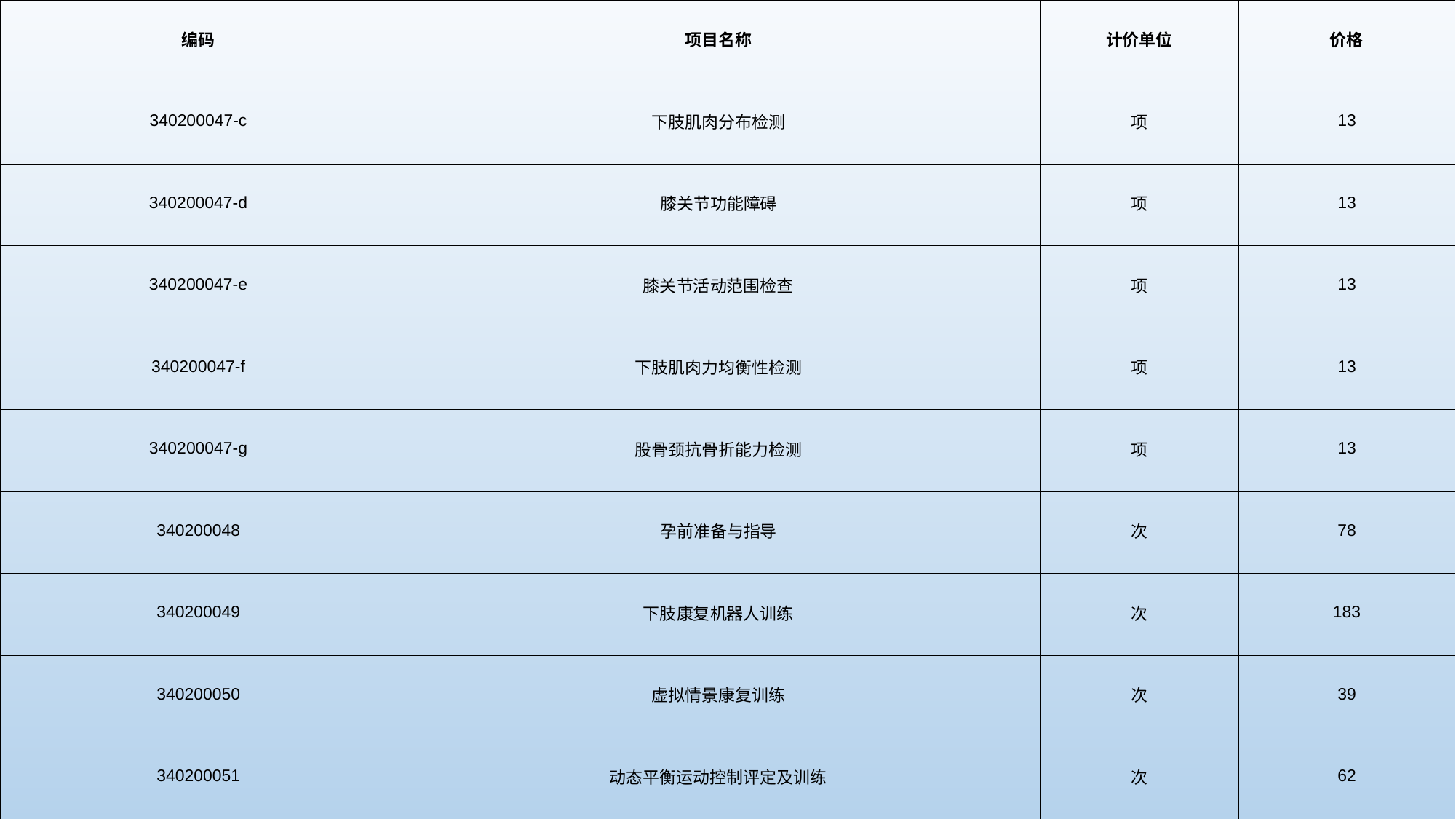

| 编码 | 项目名称 | 计价单位 | 价格 |
| --- | --- | --- | --- |
| 340200047-c | 下肢肌肉分布检测 | 项 | 13 |
| 340200047-d | 膝关节功能障碍 | 项 | 13 |
| 340200047-e | 膝关节活动范围检查 | 项 | 13 |
| 340200047-f | 下肢肌肉力均衡性检测 | 项 | 13 |
| 340200047-g | 股骨颈抗骨折能力检测 | 项 | 13 |
| 340200048 | 孕前准备与指导 | 次 | 78 |
| 340200049 | 下肢康复机器人训练 | 次 | 183 |
| 340200050 | 虚拟情景康复训练 | 次 | 39 |
| 340200051 | 动态平衡运动控制评定及训练 | 次 | 62 |